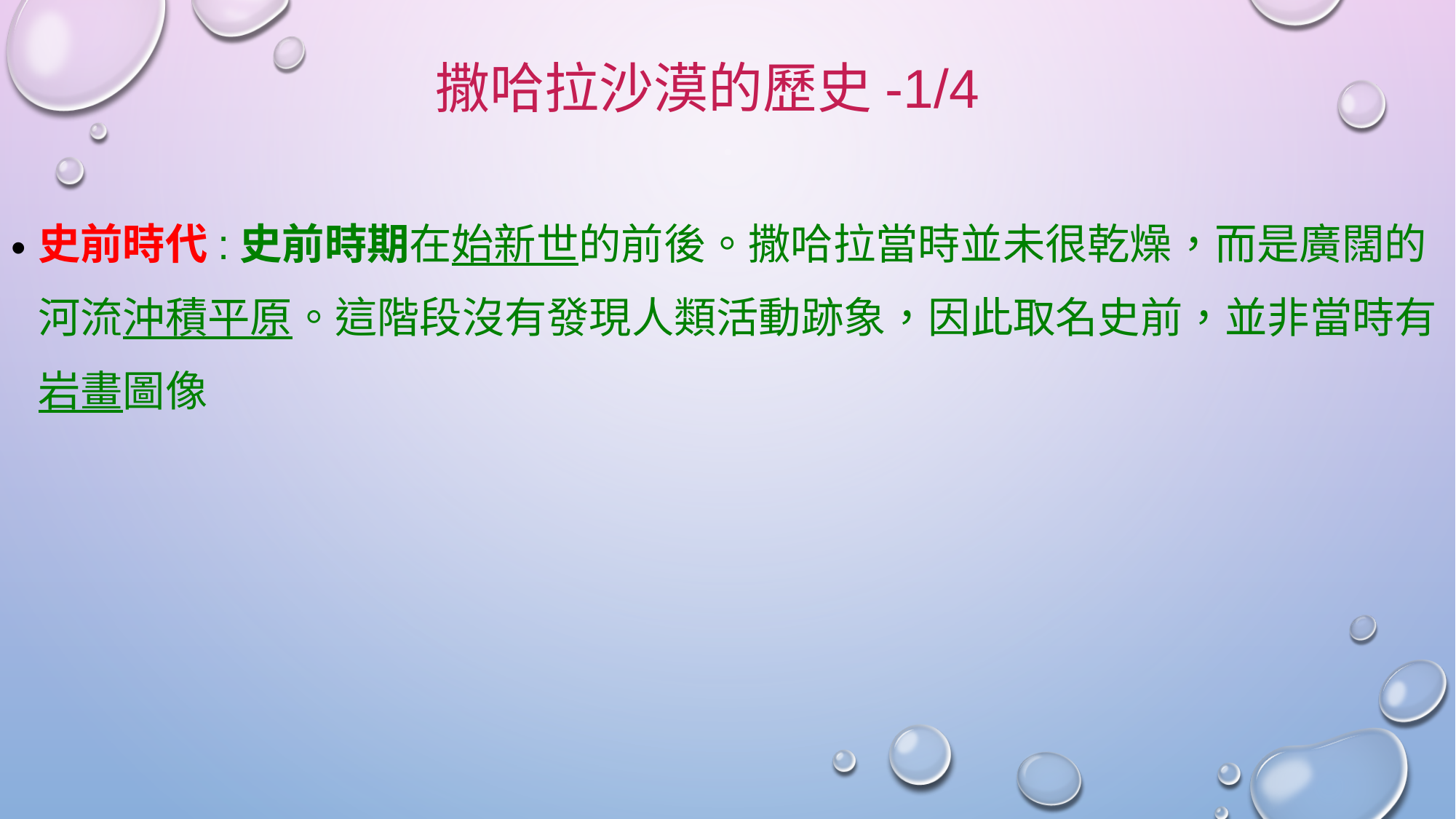

# 撒哈拉沙漠的歷史-1/4
史前時代:史前時期在始新世的前後。撒哈拉當時並未很乾燥，而是廣闊的河流沖積平原。這階段沒有發現人類活動跡象，因此取名史前，並非當時有岩畫圖像